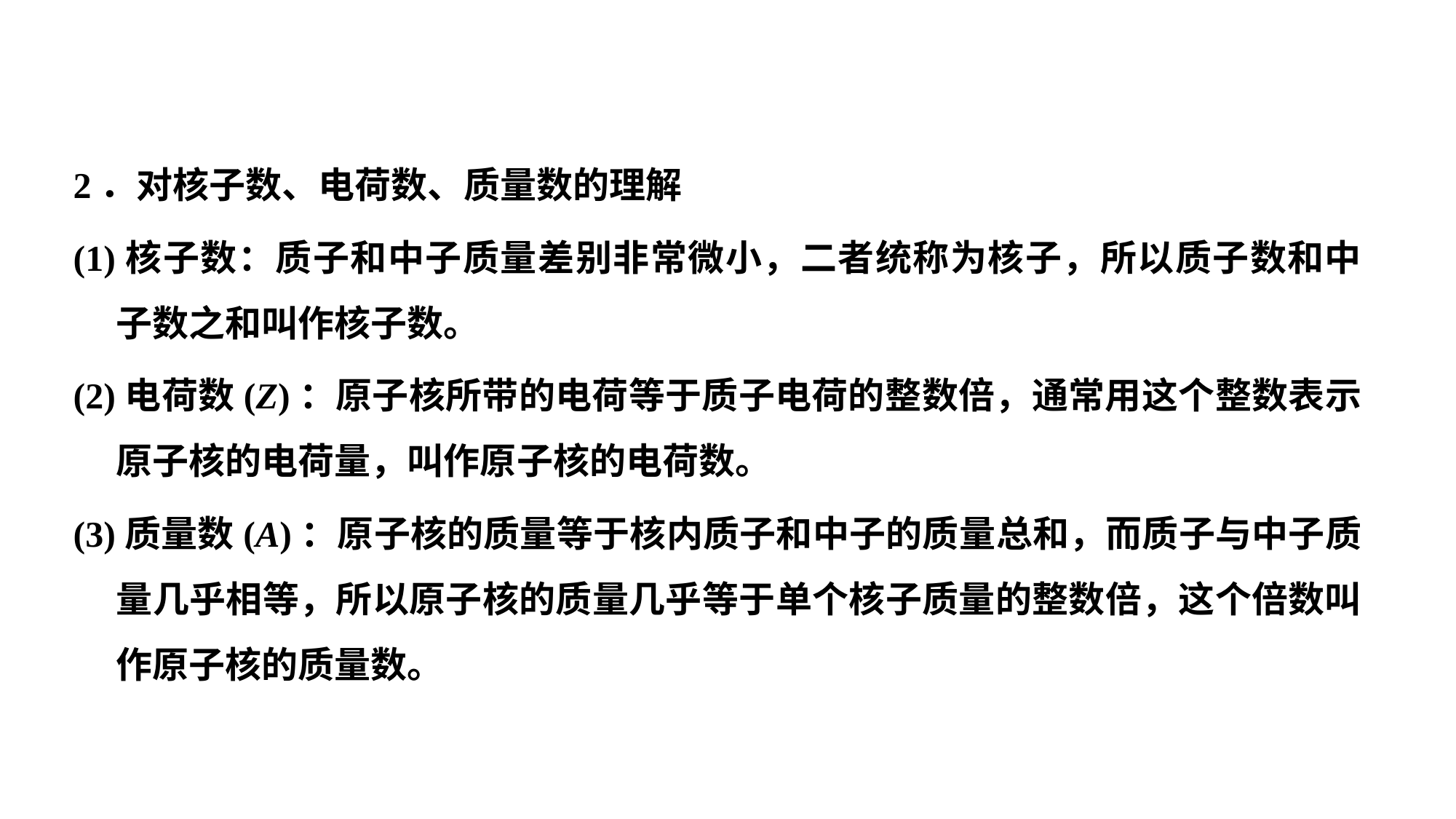

2．对核子数、电荷数、质量数的理解
(1)核子数：质子和中子质量差别非常微小，二者统称为核子，所以质子数和中子数之和叫作核子数。
(2)电荷数(Z)：原子核所带的电荷等于质子电荷的整数倍，通常用这个整数表示原子核的电荷量，叫作原子核的电荷数。
(3)质量数(A)：原子核的质量等于核内质子和中子的质量总和，而质子与中子质量几乎相等，所以原子核的质量几乎等于单个核子质量的整数倍，这个倍数叫作原子核的质量数。